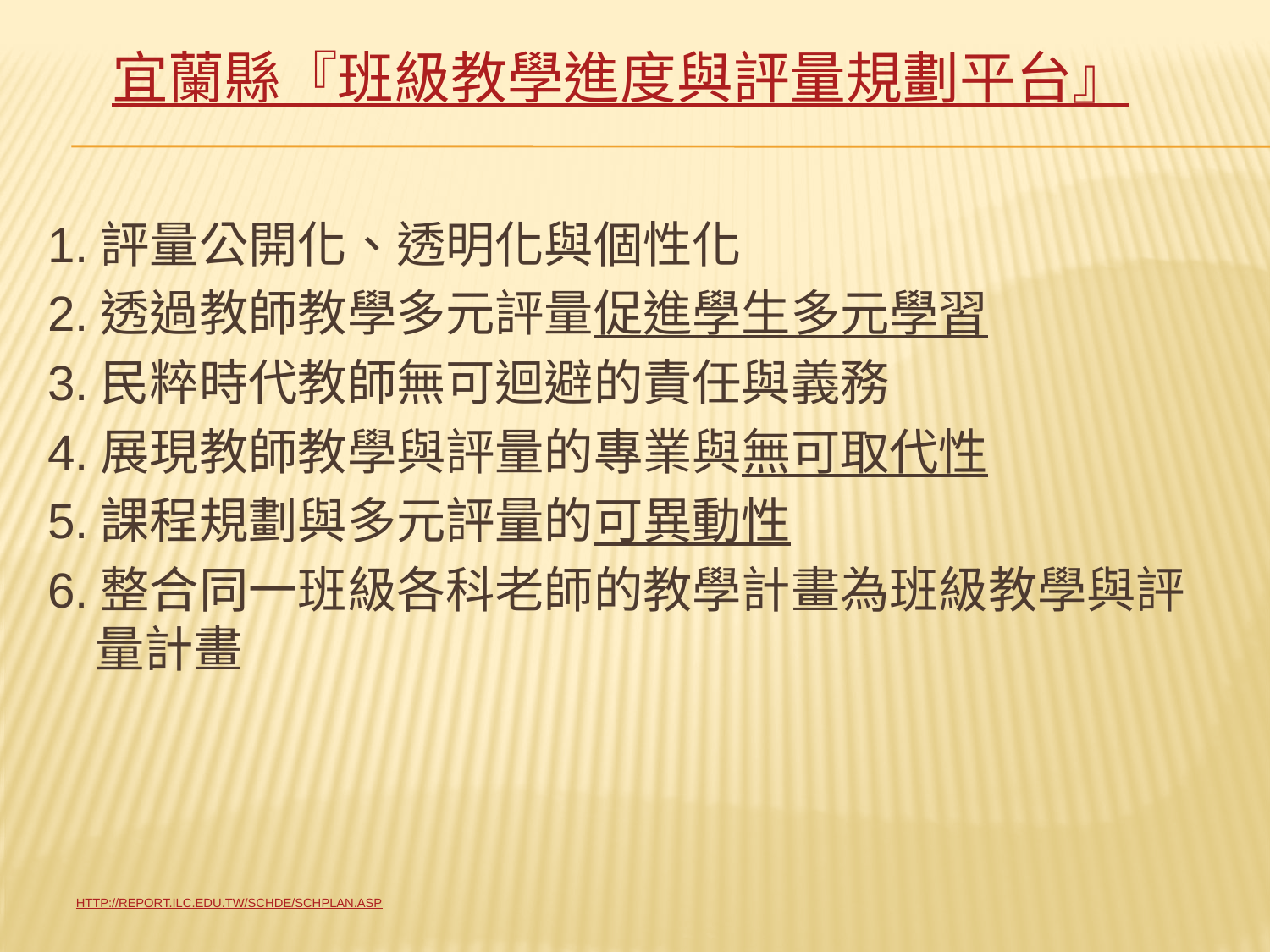

宜蘭縣『班級教學進度與評量規劃平台』

1.評量公開化、透明化與個性化
2.透過教師教學多元評量促進學生多元學習
3.民粹時代教師無可迴避的責任與義務
4.展現教師教學與評量的專業與無可取代性
5.課程規劃與多元評量的可異動性
6.整合同一班級各科老師的教學計畫為班級教學與評量計畫

# http://report.ilc.edu.tw/schde/schplan.asp